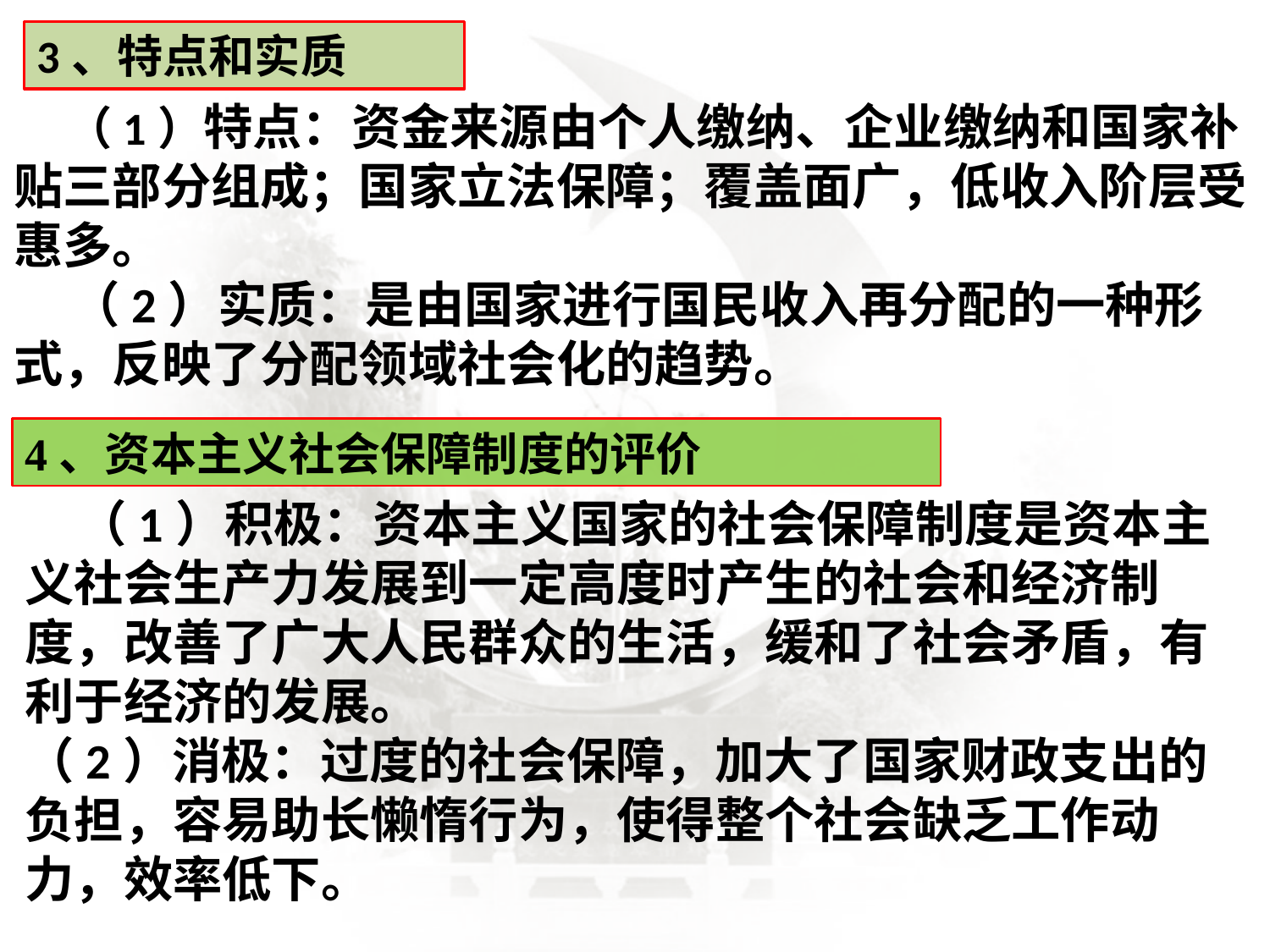

3、特点和实质
    （1）特点：资金来源由个人缴纳、企业缴纳和国家补贴三部分组成；国家立法保障；覆盖面广，低收入阶层受惠多。
    （2）实质：是由国家进行国民收入再分配的一种形式，反映了分配领域社会化的趋势。
4、资本主义社会保障制度的评价
    （1）积极：资本主义国家的社会保障制度是资本主义社会生产力发展到一定高度时产生的社会和经济制度，改善了广大人民群众的生活，缓和了社会矛盾，有利于经济的发展。
（2）消极：过度的社会保障，加大了国家财政支出的负担，容易助长懒惰行为，使得整个社会缺乏工作动力，效率低下。